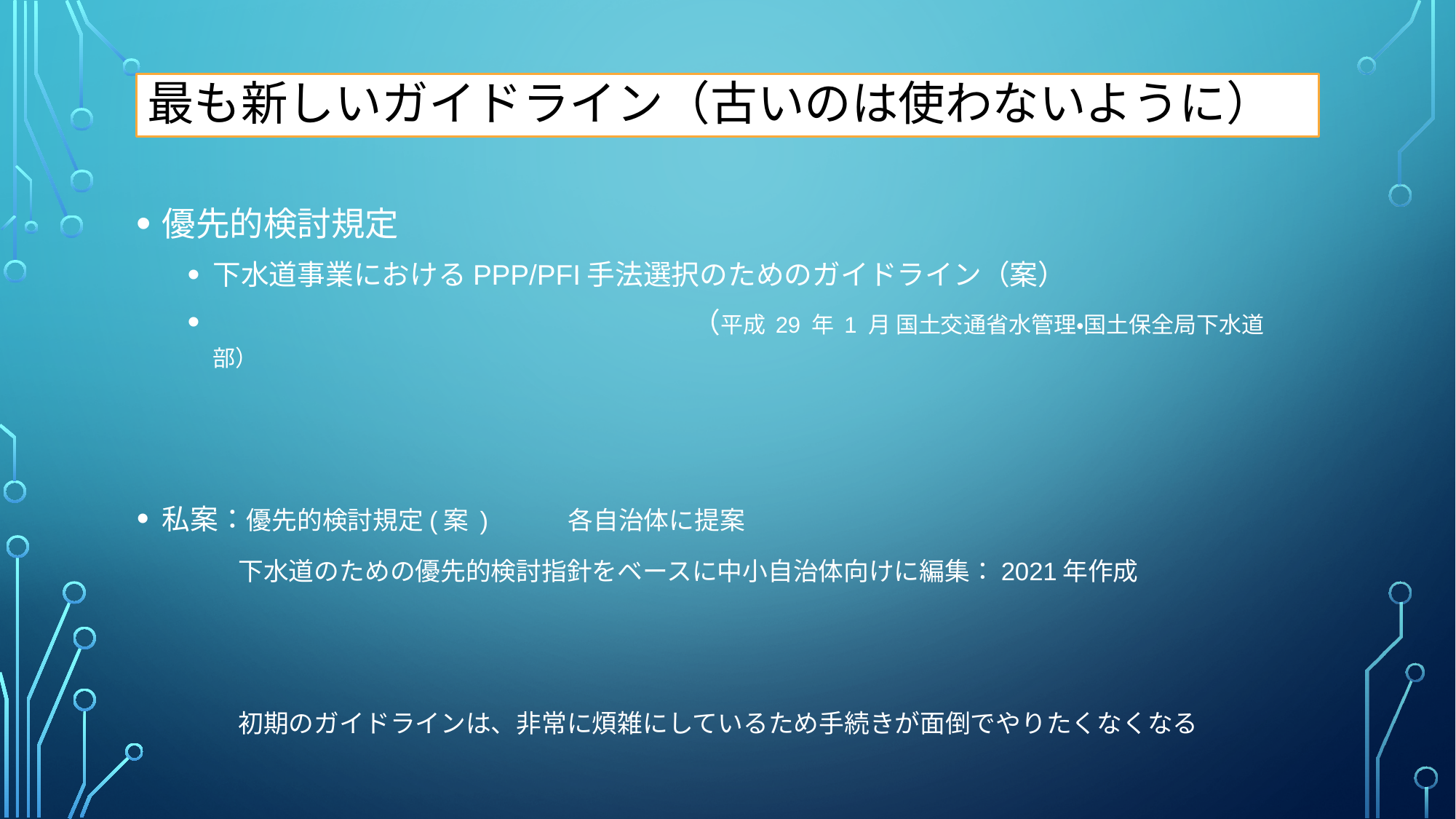

# 最も新しいガイドライン（古いのは使わないように）
優先的検討規定
下水道事業におけるPPP/PFI手法選択のためのガイドライン（案）
　　　　　　　　　　　　　　　　　（平成 29 年 1 月 国土交通省水管理・国土保全局下水道部）

私案：優先的検討規定(案 )	各自治体に提案
	下水道のための優先的検討指針をベースに中小自治体向けに編集：2021年作成

	初期のガイドラインは、非常に煩雑にしているため手続きが面倒でやりたくなくなる